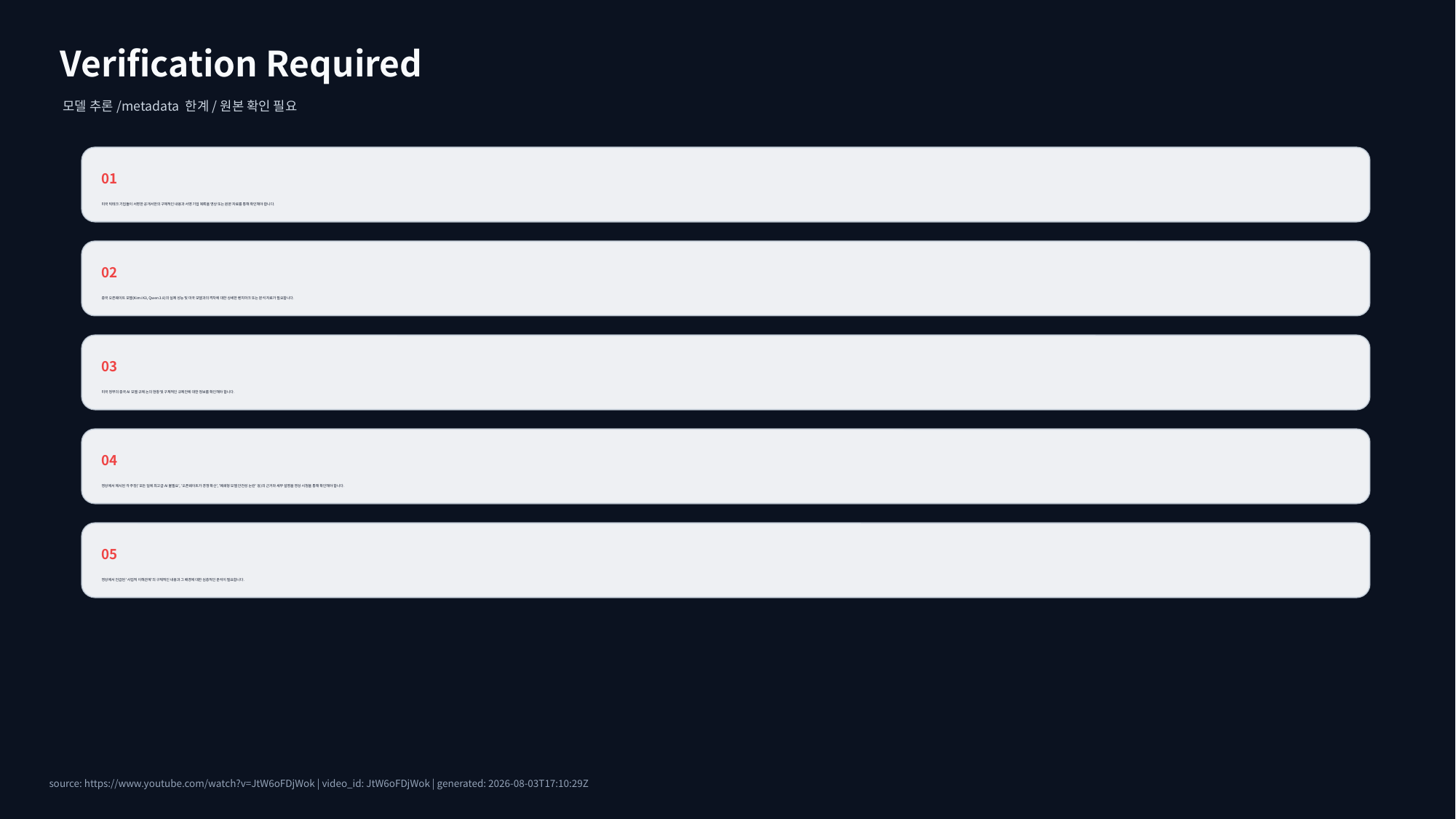

Verification Required
모델 추론/metadata 한계/원본 확인 필요

01
미국 빅테크 기업들이 서명한 공개서한의 구체적인 내용과 서명 기업 목록을 영상 또는 원본 자료를 통해 확인해야 합니다.

02
중국 오픈웨이트 모델(Kimi K3, Qwen 3.8)의 실제 성능 및 미국 모델과의 격차에 대한 상세한 벤치마크 또는 분석 자료가 필요합니다.

03
미국 정부의 중국 AI 모델 규제 논의 현황 및 구체적인 규제안에 대한 정보를 확인해야 합니다.

04
영상에서 제시된 각 주장('모든 일에 최고급 AI 불필요', '오픈웨이트가 경쟁 확산', '폐쇄형 모델 안전성 논란' 등)의 근거와 세부 설명을 영상 시청을 통해 확인해야 합니다.

05
영상에서 언급된 '사업적 이해관계'의 구체적인 내용과 그 배경에 대한 심층적인 분석이 필요합니다.
source: https://www.youtube.com/watch?v=JtW6oFDjWok | video_id: JtW6oFDjWok | generated: 2026-08-03T17:10:29Z